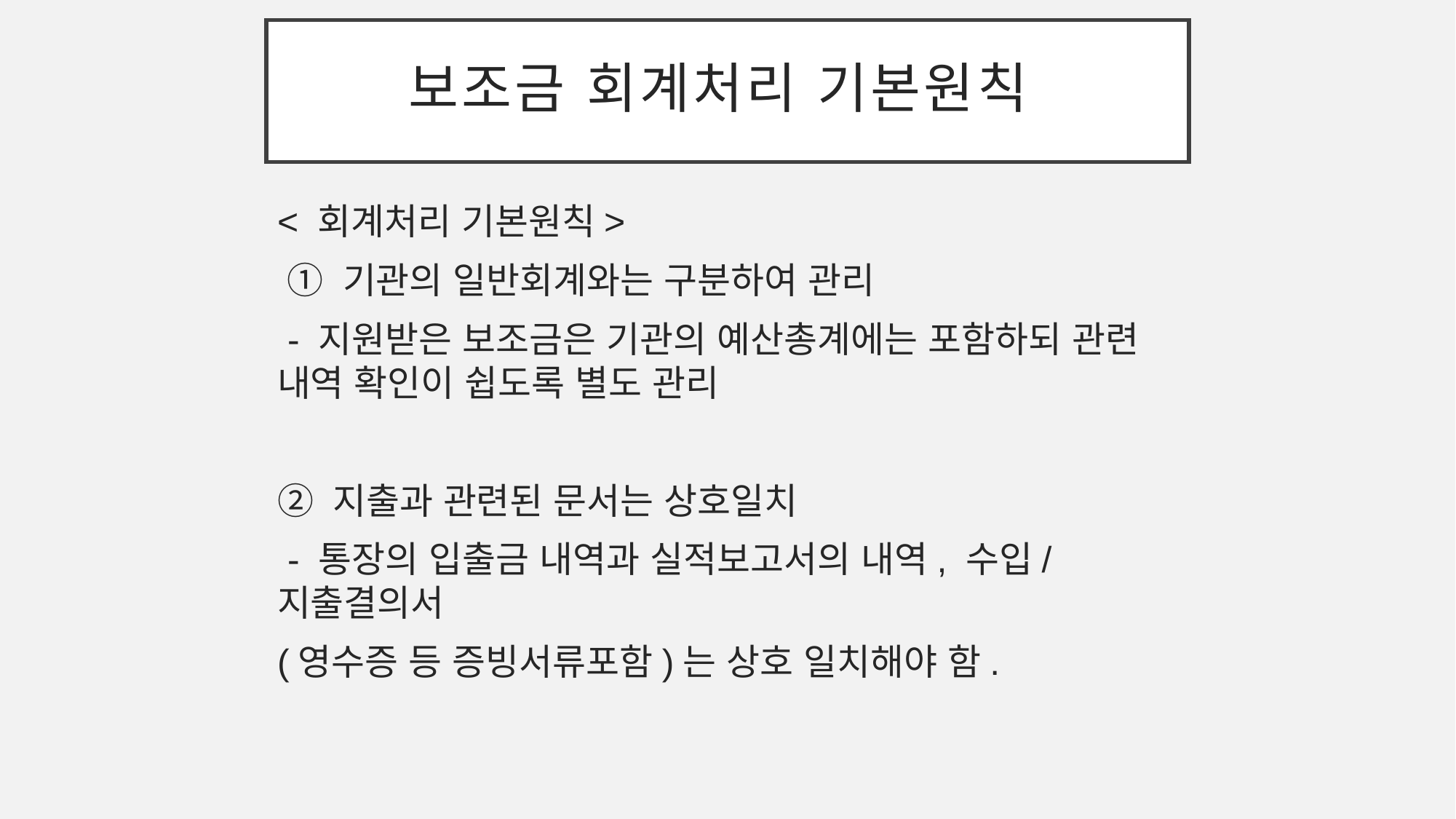

# 보조금 회계처리 기본원칙
< 회계처리 기본원칙>
 ① 기관의 일반회계와는 구분하여 관리
 - 지원받은 보조금은 기관의 예산총계에는 포함하되 관련 내역 확인이 쉽도록 별도 관리

② 지출과 관련된 문서는 상호일치
 - 통장의 입출금 내역과 실적보고서의 내역, 수입/지출결의서
(영수증 등 증빙서류포함)는 상호 일치해야 함.